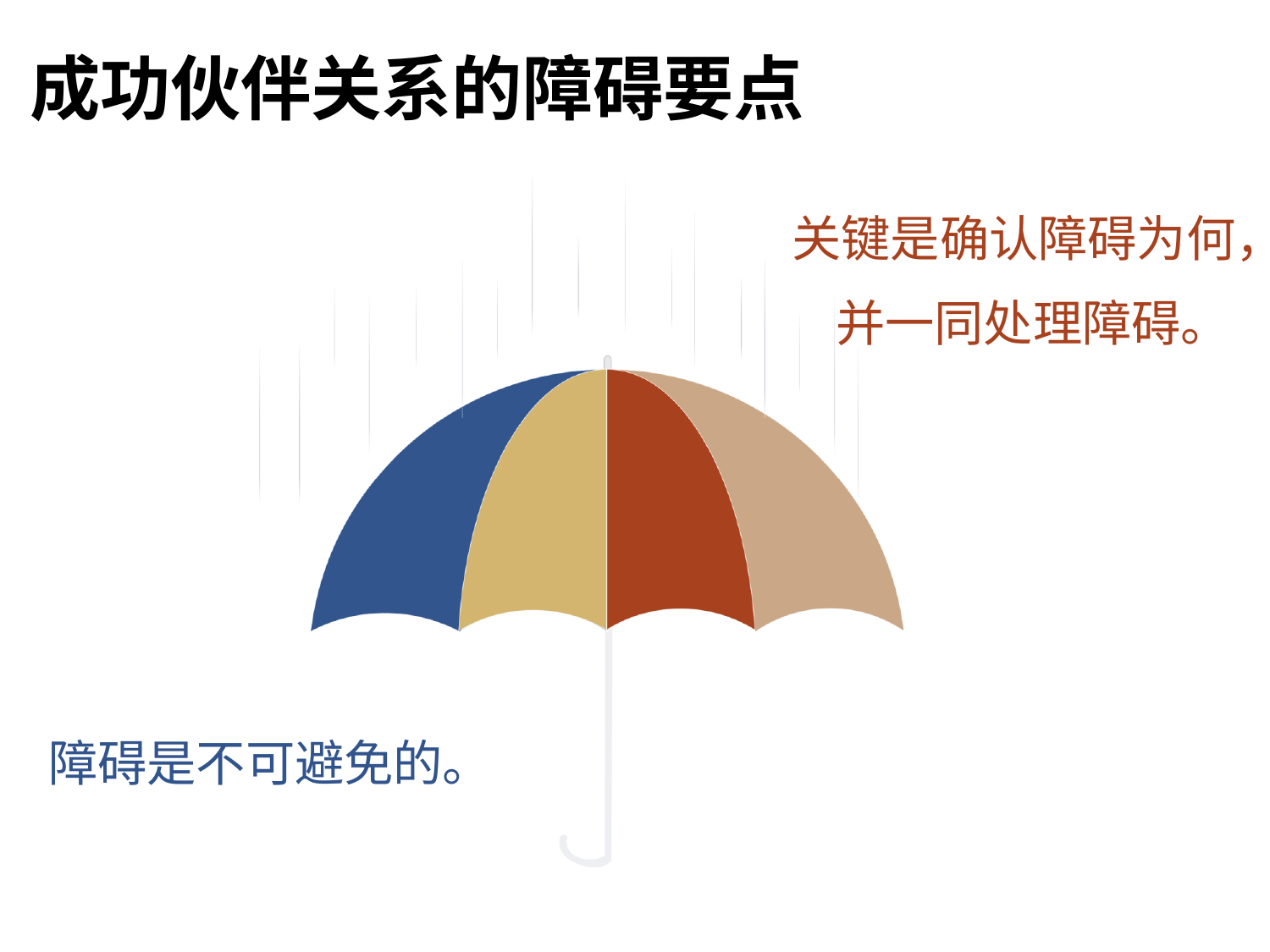

# 成功伙伴关系的障碍要点

关键是确认障碍为何， 并一同处理障碍。

障碍是不可避免的。